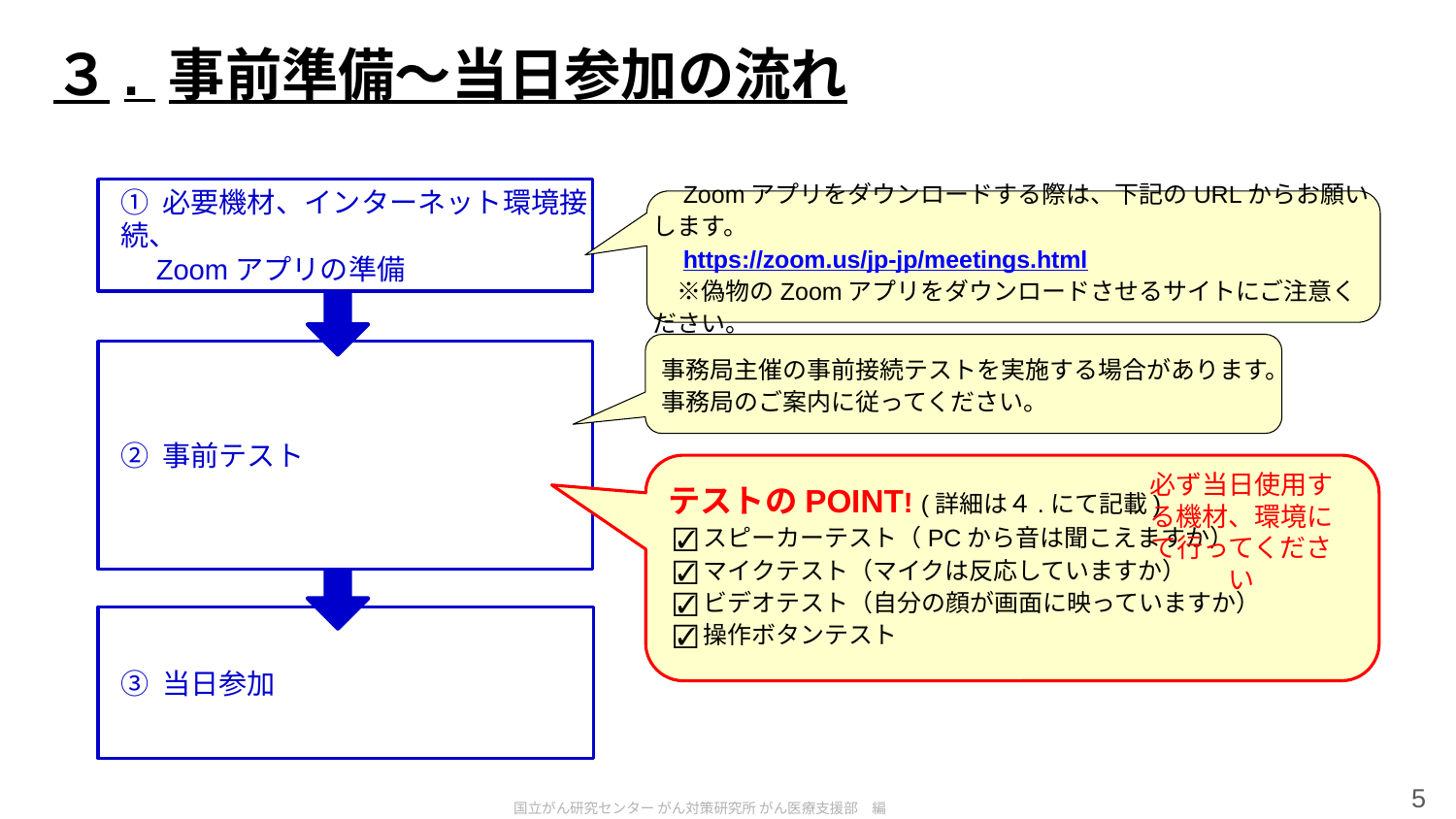

３. 事前準備～当日参加の流れ
① 必要機材、インターネット環境接続、
　Zoomアプリの準備
　Zoomアプリをダウンロードする際は、下記のURLからお願いします。
　https://zoom.us/jp-jp/meetings.html
　※偽物のZoomアプリをダウンロードさせるサイトにご注意ください。

事務局主催の事前接続テストを実施する場合があります。
事務局のご案内に従ってください。
② 事前テスト
テストのPOINT! (詳細は４.にて記載)
 ☑スピーカーテスト（PCから音は聞こえますか）
 ☑マイクテスト（マイクは反応していますか）
 ☑ビデオテスト（自分の顔が画面に映っていますか）
 ☑操作ボタンテスト

必ず当日使用する機材、環境にて行ってください

③ 当日参加
5
国立がん研究センター がん対策研究所 がん医療支援部　編